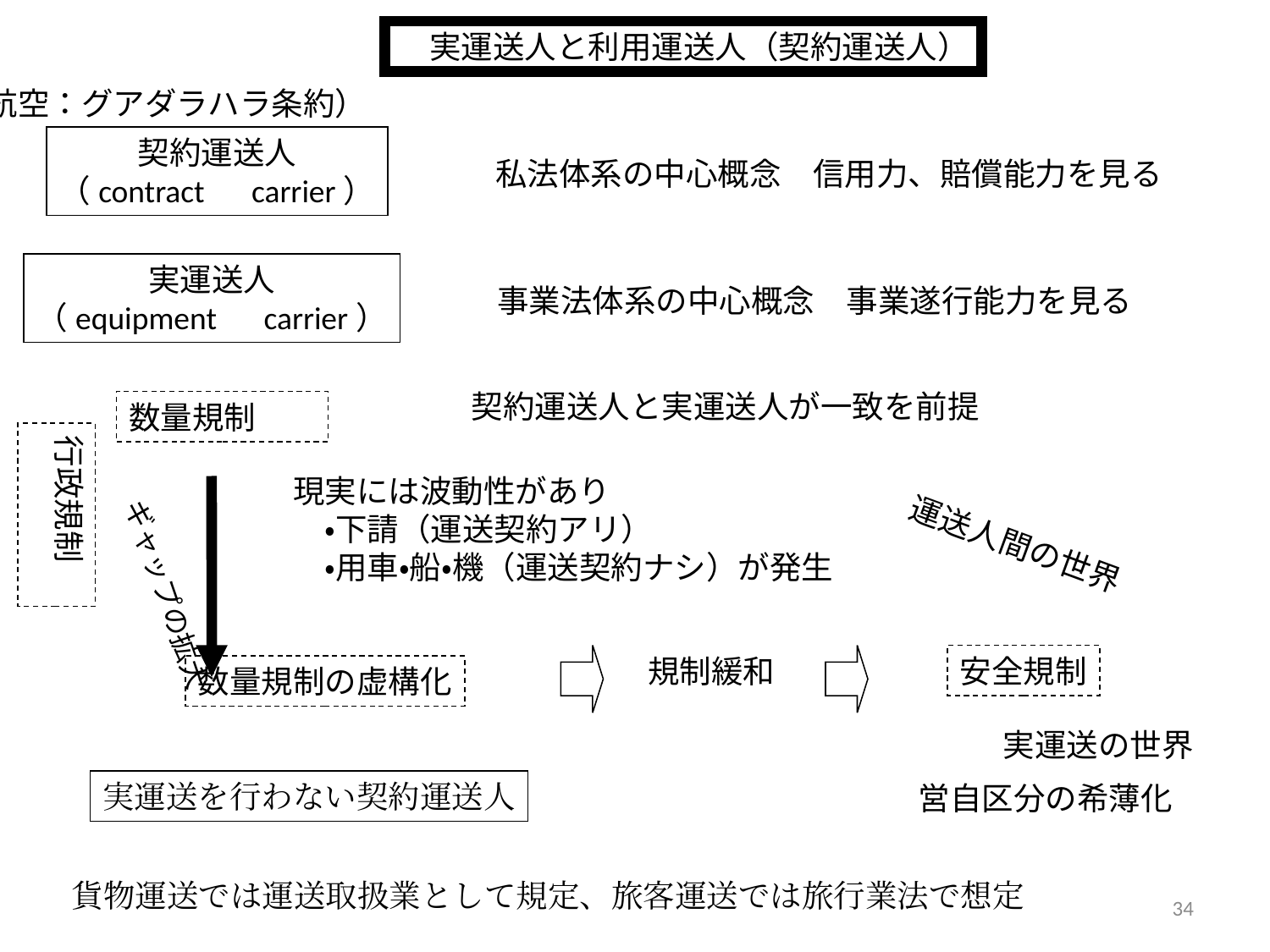

実運送人と利用運送人（契約運送人）
（航空：グアダラハラ条約）
契約運送人
（contract　carrier）
私法体系の中心概念　信用力、賠償能力を見る
実運送人
（equipment　carrier）
事業法体系の中心概念　事業遂行能力を見る
契約運送人と実運送人が一致を前提
数量規制
行政規制
現実には波動性があり
　・下請（運送契約アリ）
　・用車・船・機（運送契約ナシ）が発生

ギャップの拡大
運送人間の世界

規制緩和

安全規制
数量規制の虚構化
実運送の世界
実運送を行わない契約運送人
営自区分の希薄化
貨物運送では運送取扱業として規定、旅客運送では旅行業法で想定
34